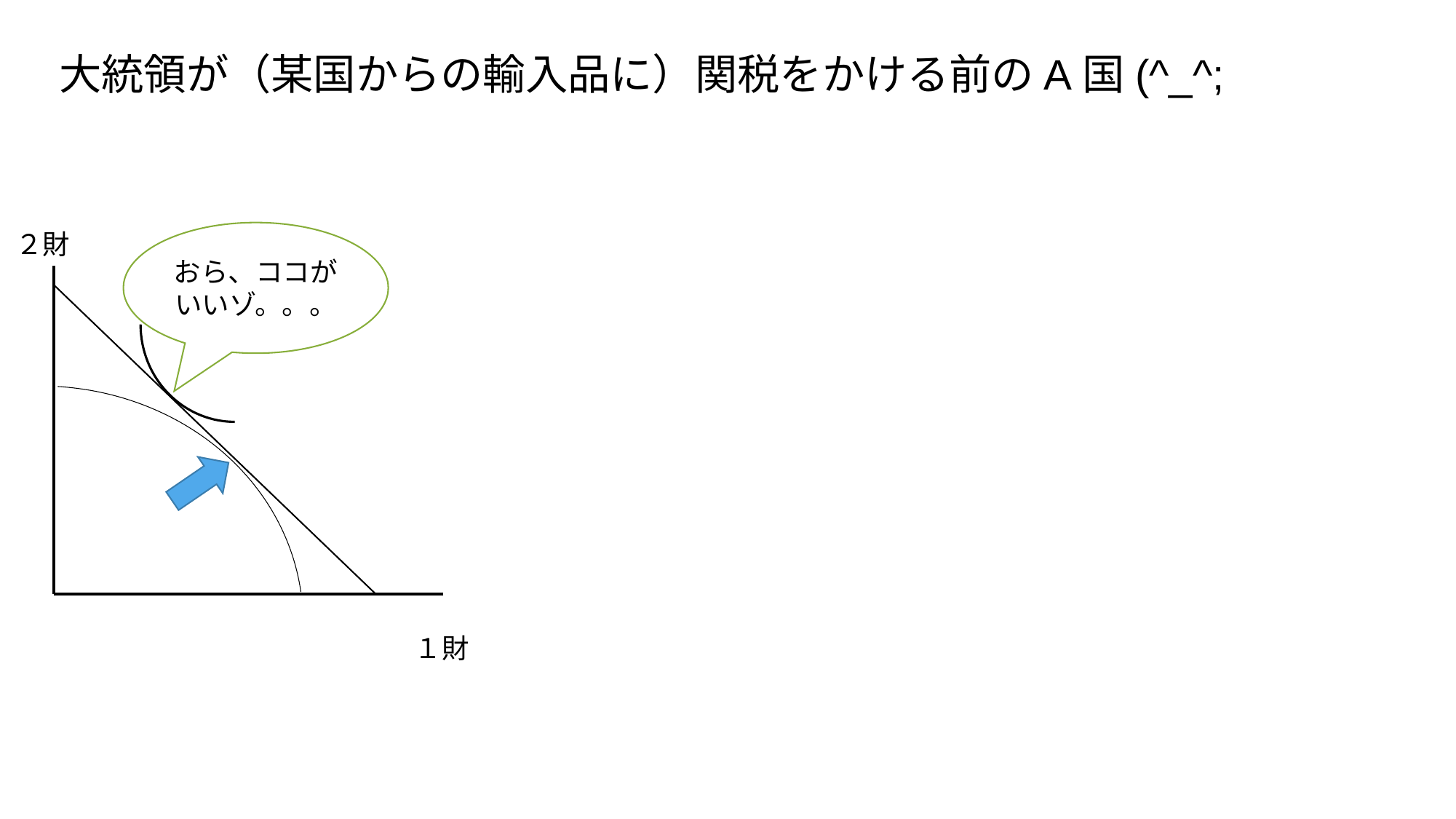

大統領が（某国からの輸入品に）関税をかける前のA国(^_^;
２財
おら、ココがいいゾ。。。

１財